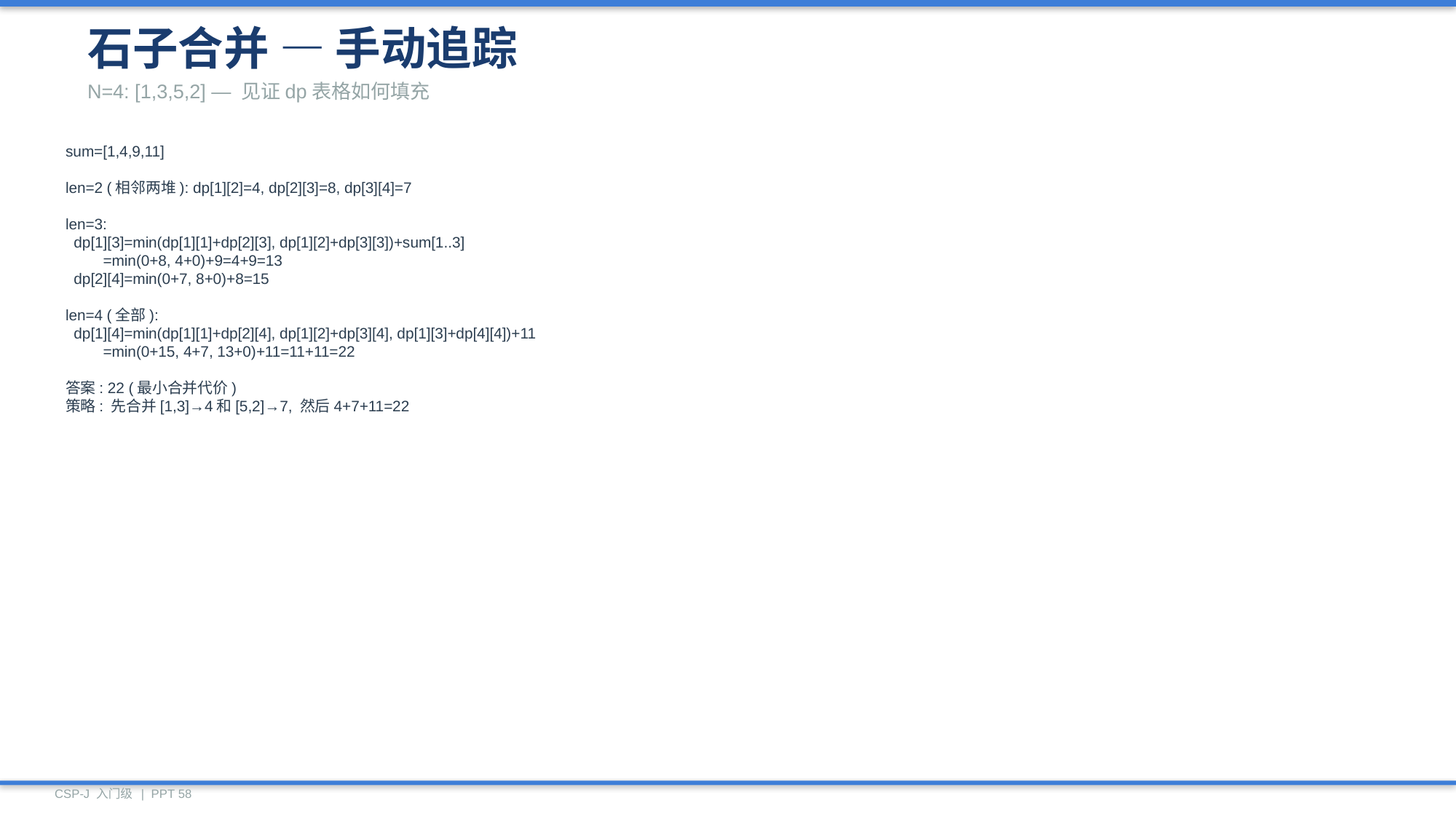

石子合并 — 手动追踪
N=4: [1,3,5,2] — 见证dp表格如何填充
sum=[1,4,9,11]
len=2 (相邻两堆): dp[1][2]=4, dp[2][3]=8, dp[3][4]=7
len=3:
  dp[1][3]=min(dp[1][1]+dp[2][3], dp[1][2]+dp[3][3])+sum[1..3]
         =min(0+8, 4+0)+9=4+9=13
  dp[2][4]=min(0+7, 8+0)+8=15
len=4 (全部):
  dp[1][4]=min(dp[1][1]+dp[2][4], dp[1][2]+dp[3][4], dp[1][3]+dp[4][4])+11
         =min(0+15, 4+7, 13+0)+11=11+11=22
答案: 22 (最小合并代价)
策略: 先合并[1,3]→4和[5,2]→7, 然后4+7+11=22

CSP-J 入门级  |  PPT 58